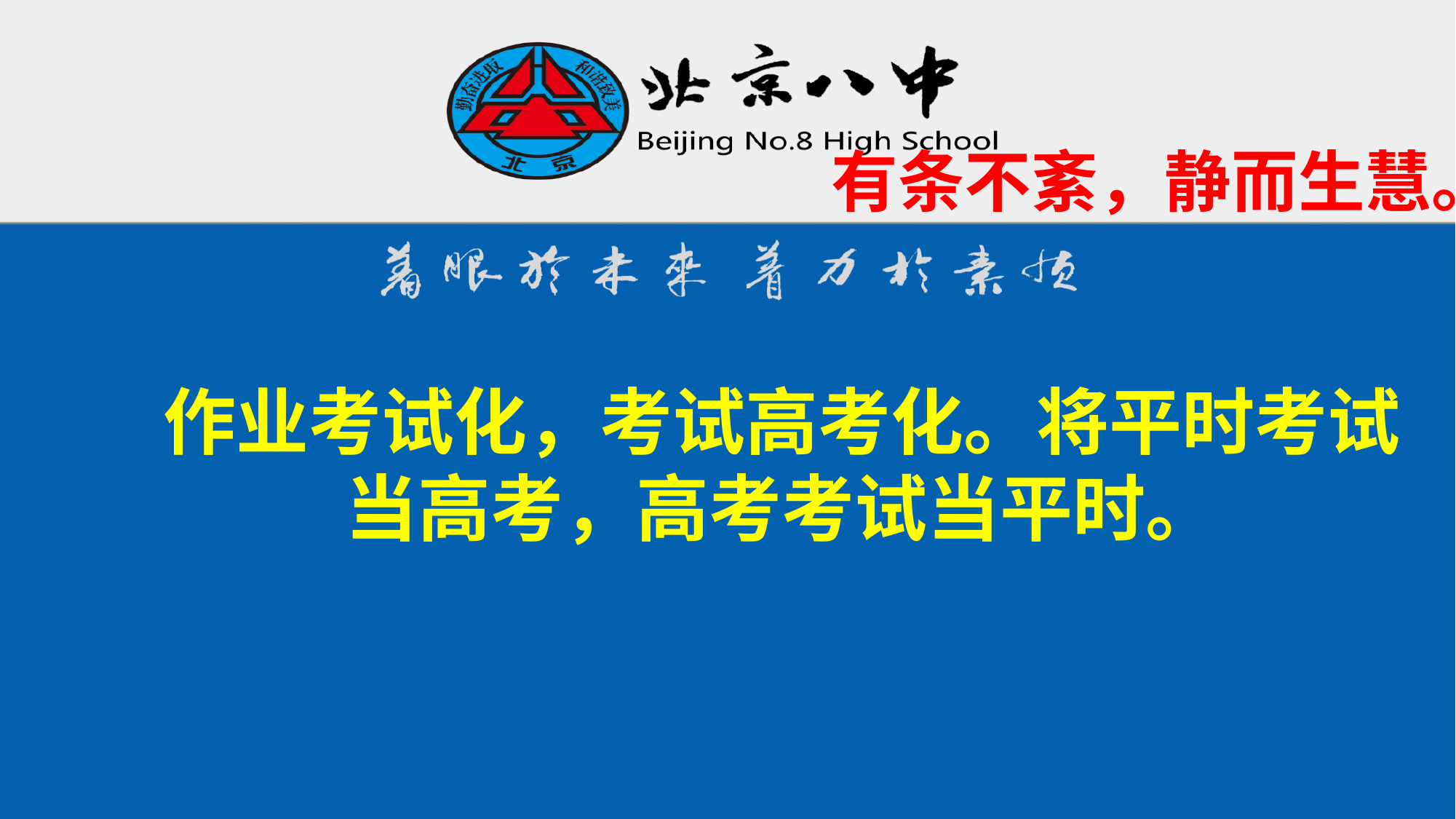

有条不紊，静而生慧。
作业考试化，考试高考化。将平时考试当高考，高考考试当平时。